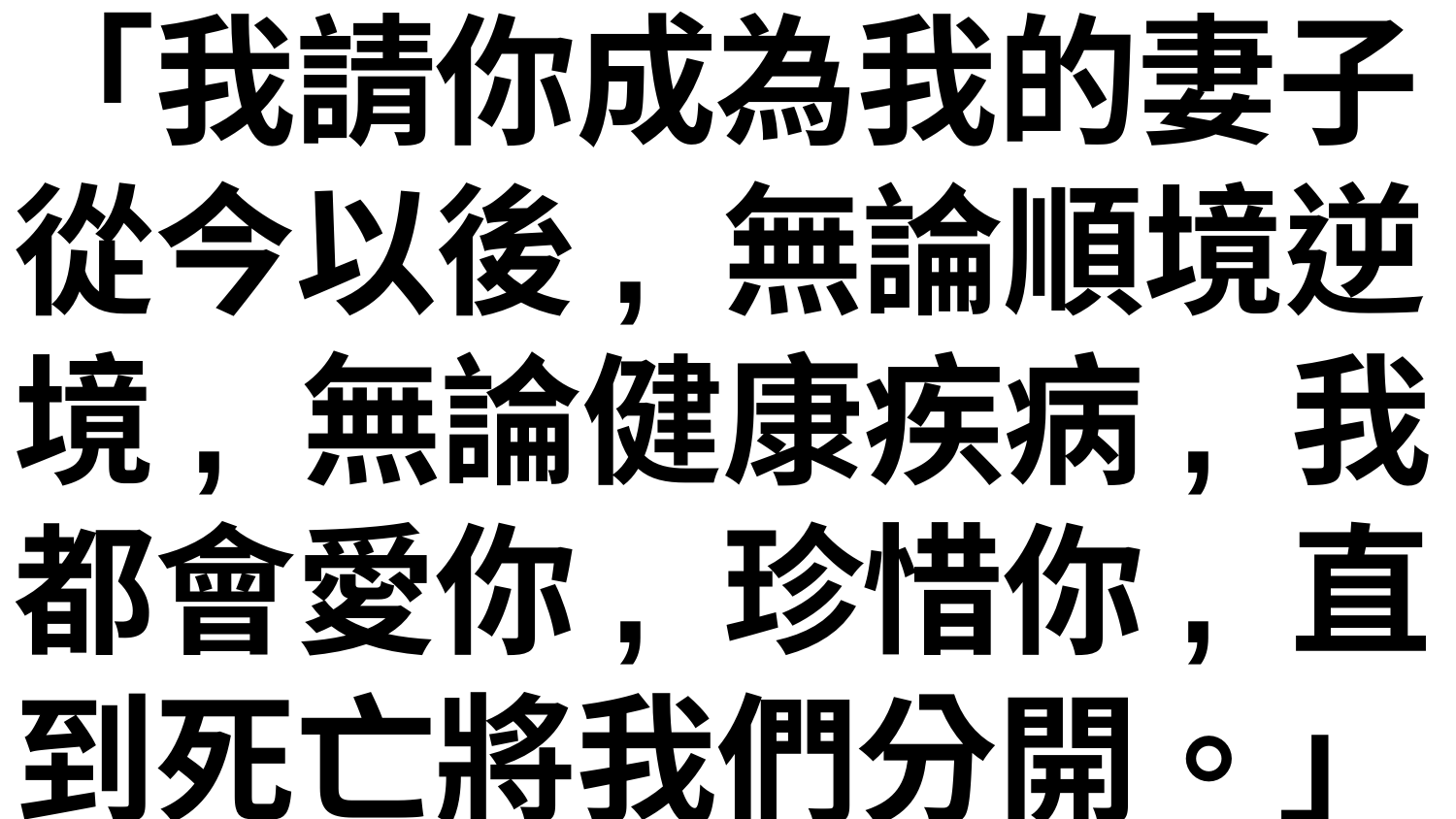

「我請你成為我的妻子.從今以後, 無論順境逆境, 無論健康疾病, 我都會愛你, 珍惜你, 直到死亡將我們分開。」